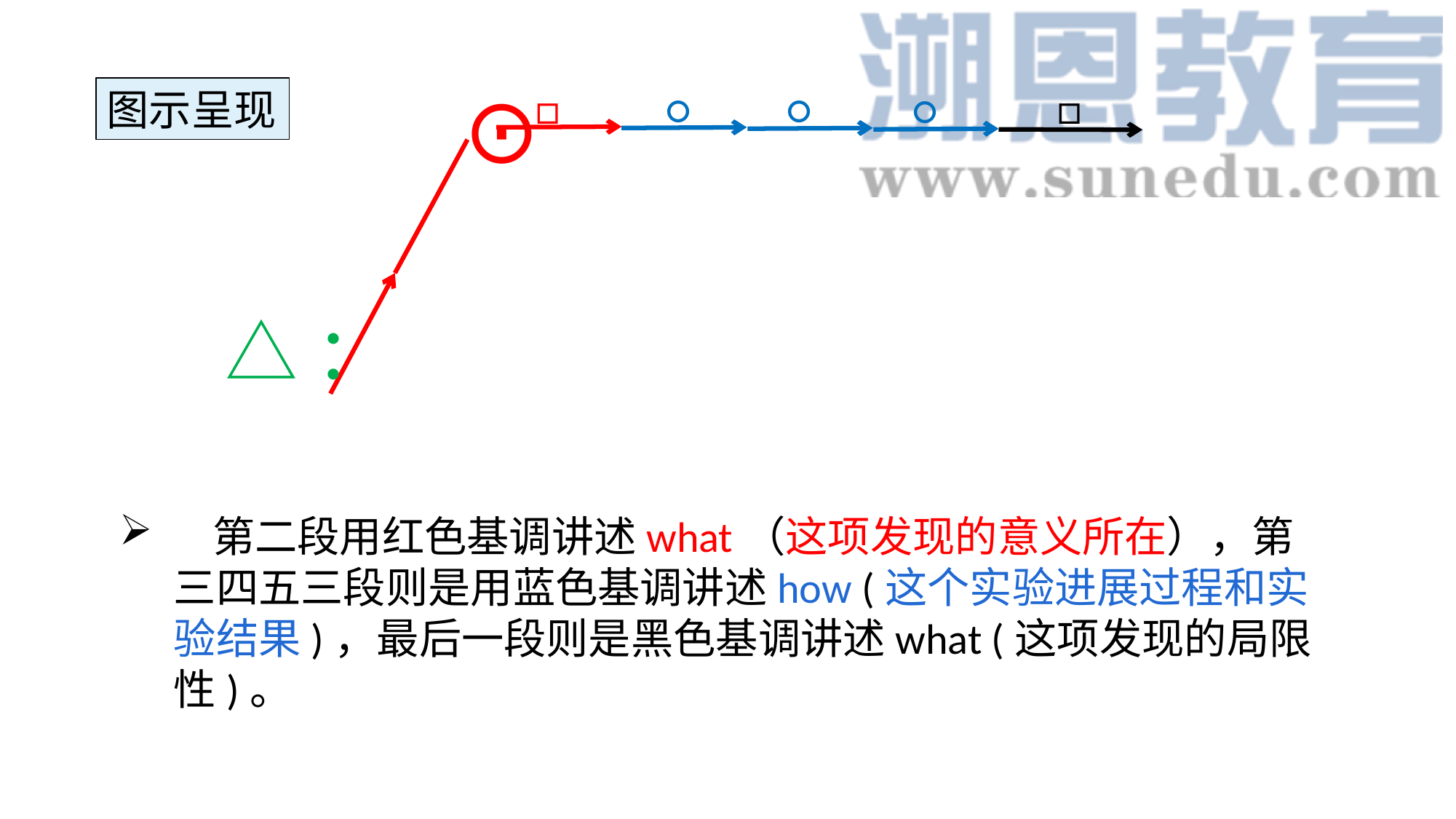

⊙
□
□
○
○
图示呈现
○
△：
   第二段用红色基调讲述what（这项发现的意义所在），第三四五三段则是用蓝色基调讲述how (这个实验进展过程和实验结果)，最后一段则是黑色基调讲述what (这项发现的局限性)。